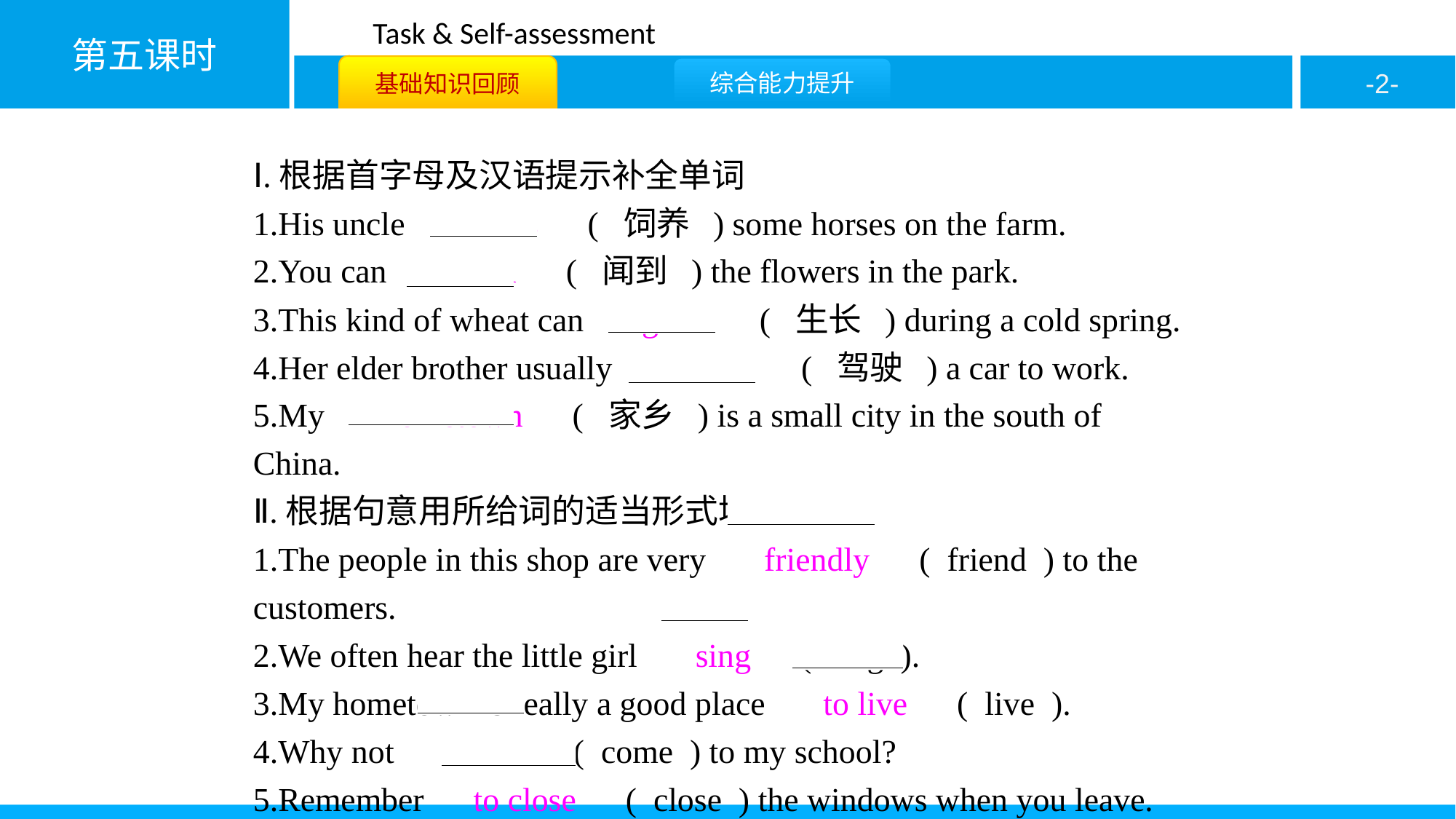

Ⅰ.根据首字母及汉语提示补全单词
1.His uncle 　raises　(  饲养  ) some horses on the farm.
2.You can 　smell　(  闻到  ) the flowers in the park.
3.This kind of wheat can 　grow　(  生长  ) during a cold spring.
4.Her elder brother usually 　drives　(  驾驶  ) a car to work.
5.My 　hometown　(  家乡  ) is a small city in the south of China.
Ⅱ.根据句意用所给词的适当形式填空
1.The people in this shop are very 　friendly　(  friend  ) to the customers.
2.We often hear the little girl 　sing　(  sing  ).
3.My hometown is really a good place 　to live　(  live  ).
4.Why not 　come　(  come  ) to my school?
5.Remember　to close　(  close  ) the windows when you leave.